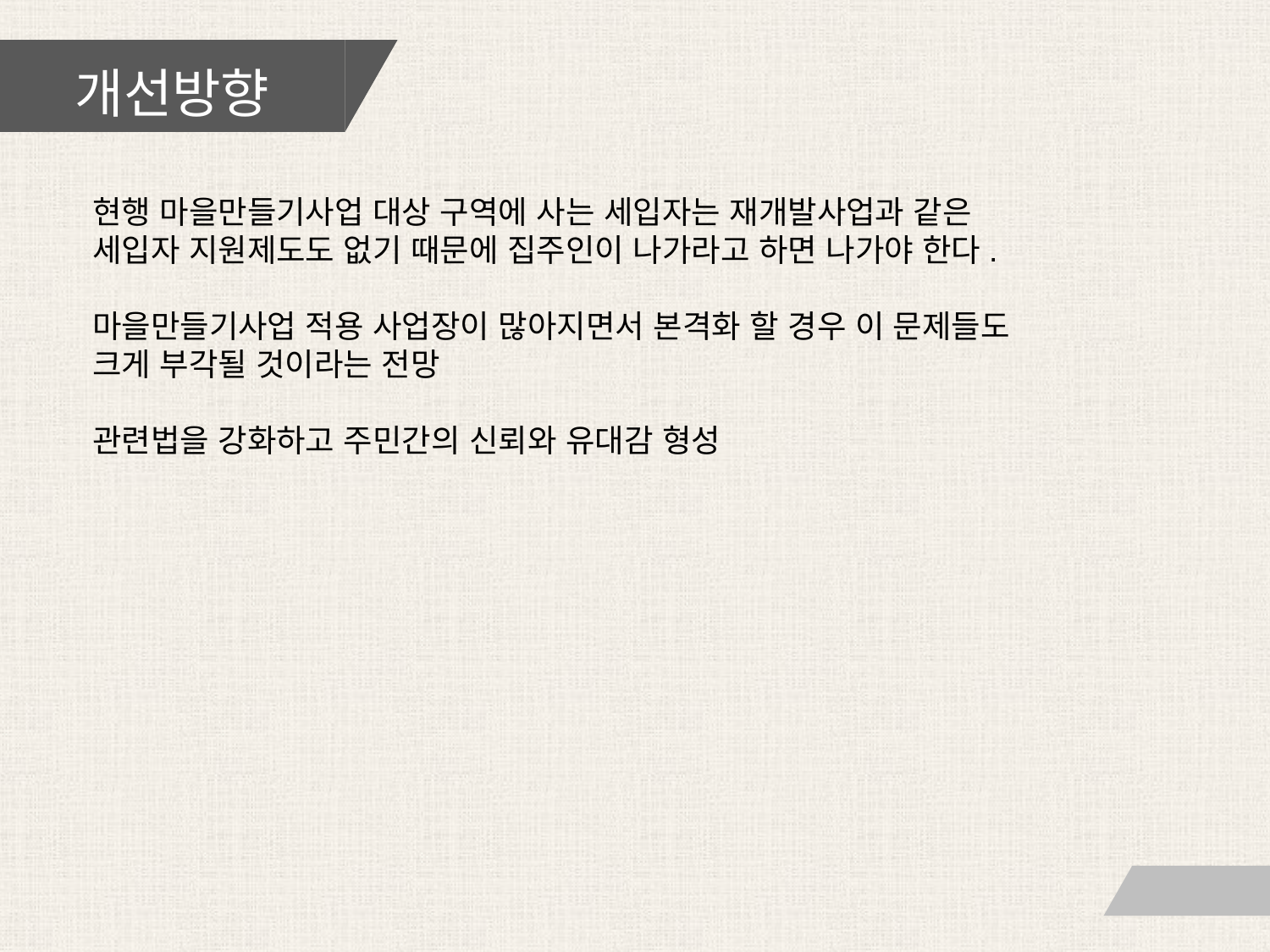

개선방향
현행 마을만들기사업 대상 구역에 사는 세입자는 재개발사업과 같은 세입자 지원제도도 없기 때문에 집주인이 나가라고 하면 나가야 한다.

마을만들기사업 적용 사업장이 많아지면서 본격화 할 경우 이 문제들도 크게 부각될 것이라는 전망

관련법을 강화하고 주민간의 신뢰와 유대감 형성